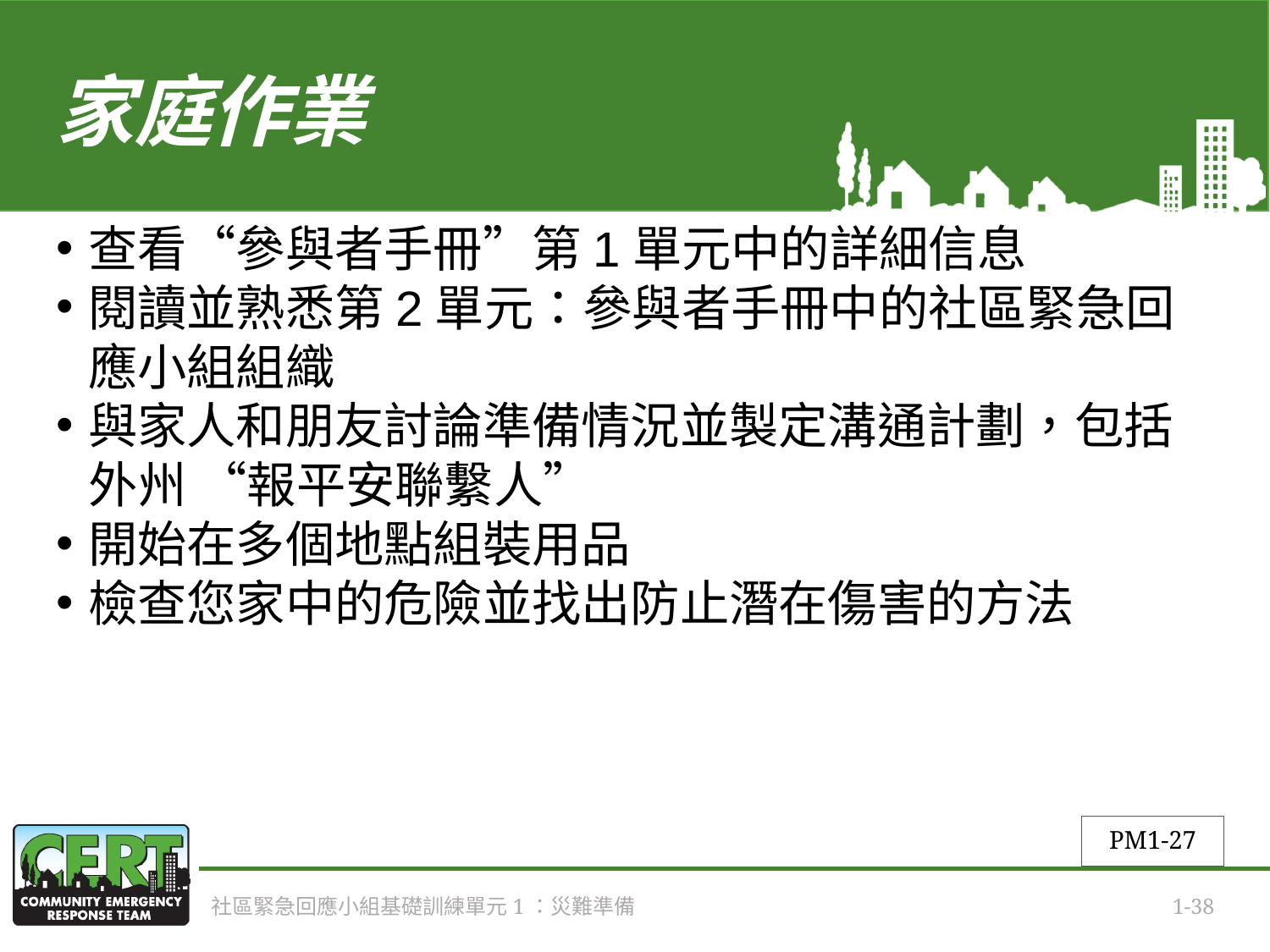

# 家庭作業
查看“參與者手冊”第1單元中的詳細信息
閱讀並熟悉第2單元：參與者手冊中的社區緊急回應小組組織
與家人和朋友討論準備情況並製定溝通計劃，包括外州 “報平安聯繫人”
開始在多個地點組裝用品
檢查您家中的危險並找出防止潛在傷害的方法
PM1-27
社區緊急回應小組基礎訓練單元1：災難準備
1-38